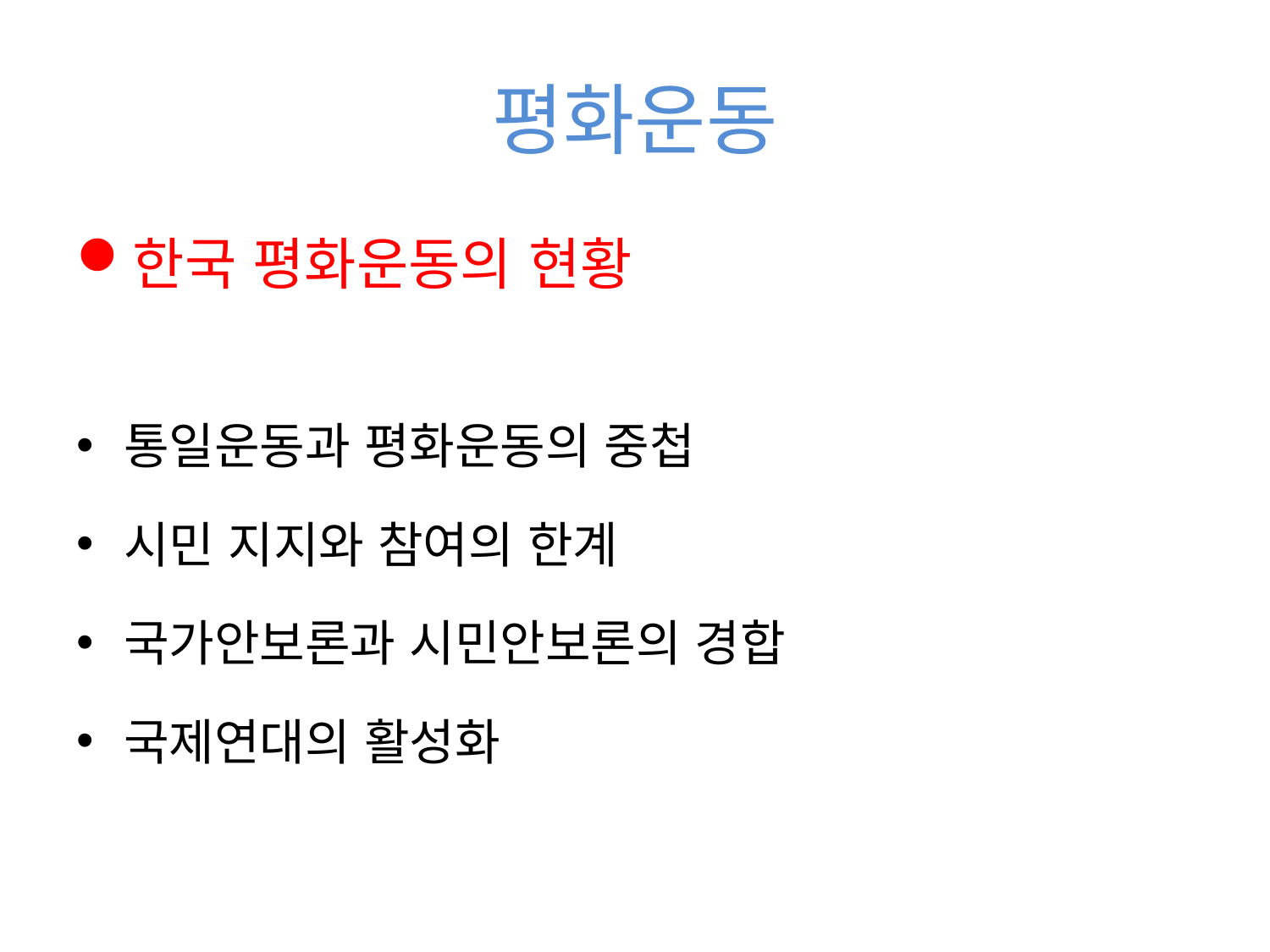

# 평화운동
한국 평화운동의 현황

통일운동과 평화운동의 중첩
시민 지지와 참여의 한계
국가안보론과 시민안보론의 경합
국제연대의 활성화